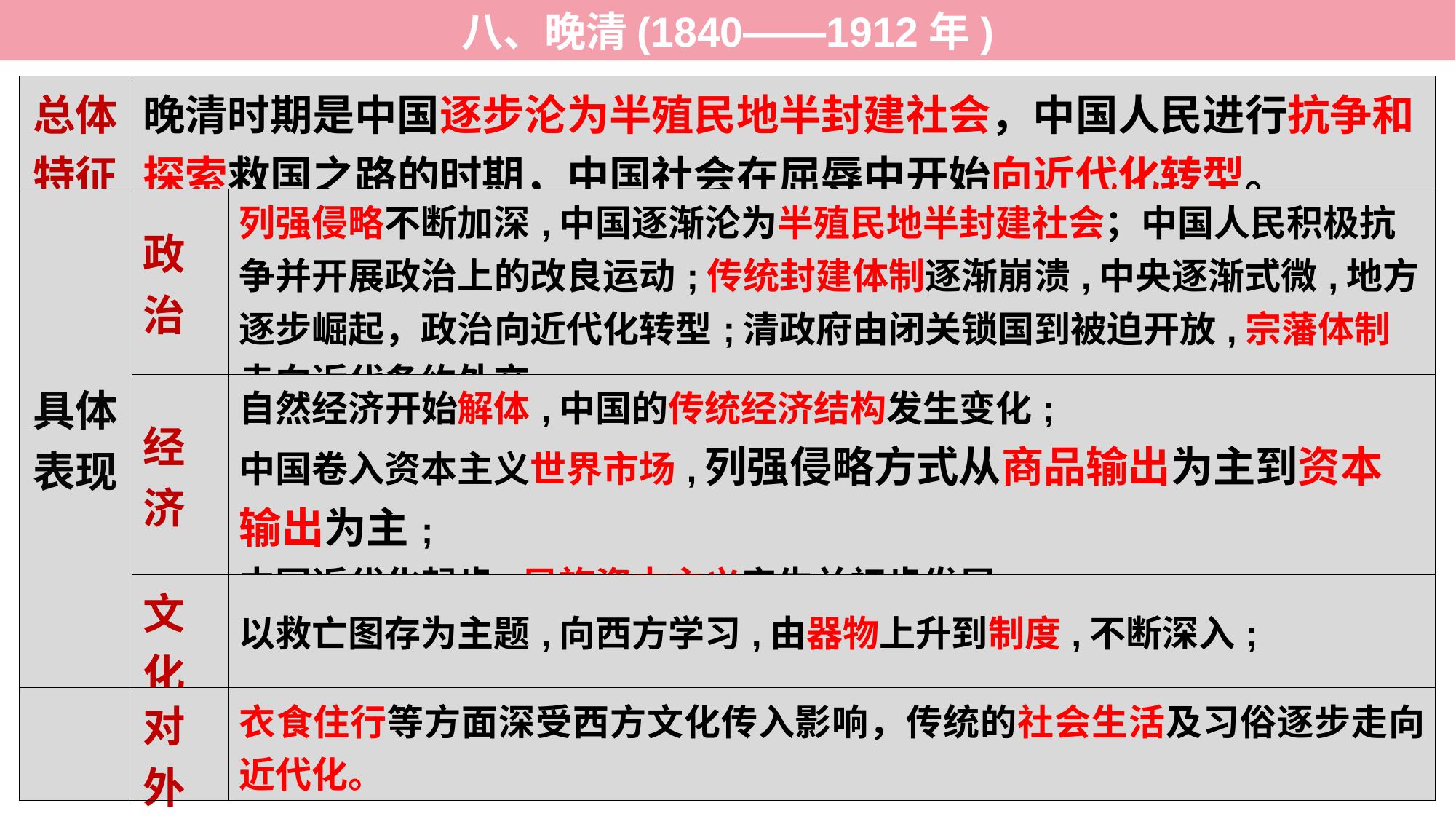

八、晚清(1840——1912年)
| 总体特征 | 晚清时期是中国逐步沦为半殖民地半封建社会，中国人民进行抗争和探索救国之路的时期，中国社会在屈辱中开始向近代化转型。 |  |
| --- | --- | --- |
| 具体表现 | 政治 | 列强侵略不断加深,中国逐渐沦为半殖民地半封建社会；中国人民积极抗争并开展政治上的改良运动;传统封建体制逐渐崩溃,中央逐渐式微,地方逐步崛起，政治向近代化转型;清政府由闭关锁国到被迫开放,宗藩体制走向近代条约外交; |
|  | 经济 | 自然经济开始解体,中国的传统经济结构发生变化; 中国卷入资本主义世界市场,列强侵略方式从商品输出为主到资本输出为主; 中国近代化起步,民族资本主义产生并初步发展; |
|  | 文化 | 以救亡图存为主题,向西方学习,由器物上升到制度,不断深入; |
|  | 对外 | 衣食住行等方面深受西方文化传入影响，传统的社会生活及习俗逐步走向近代化。 |